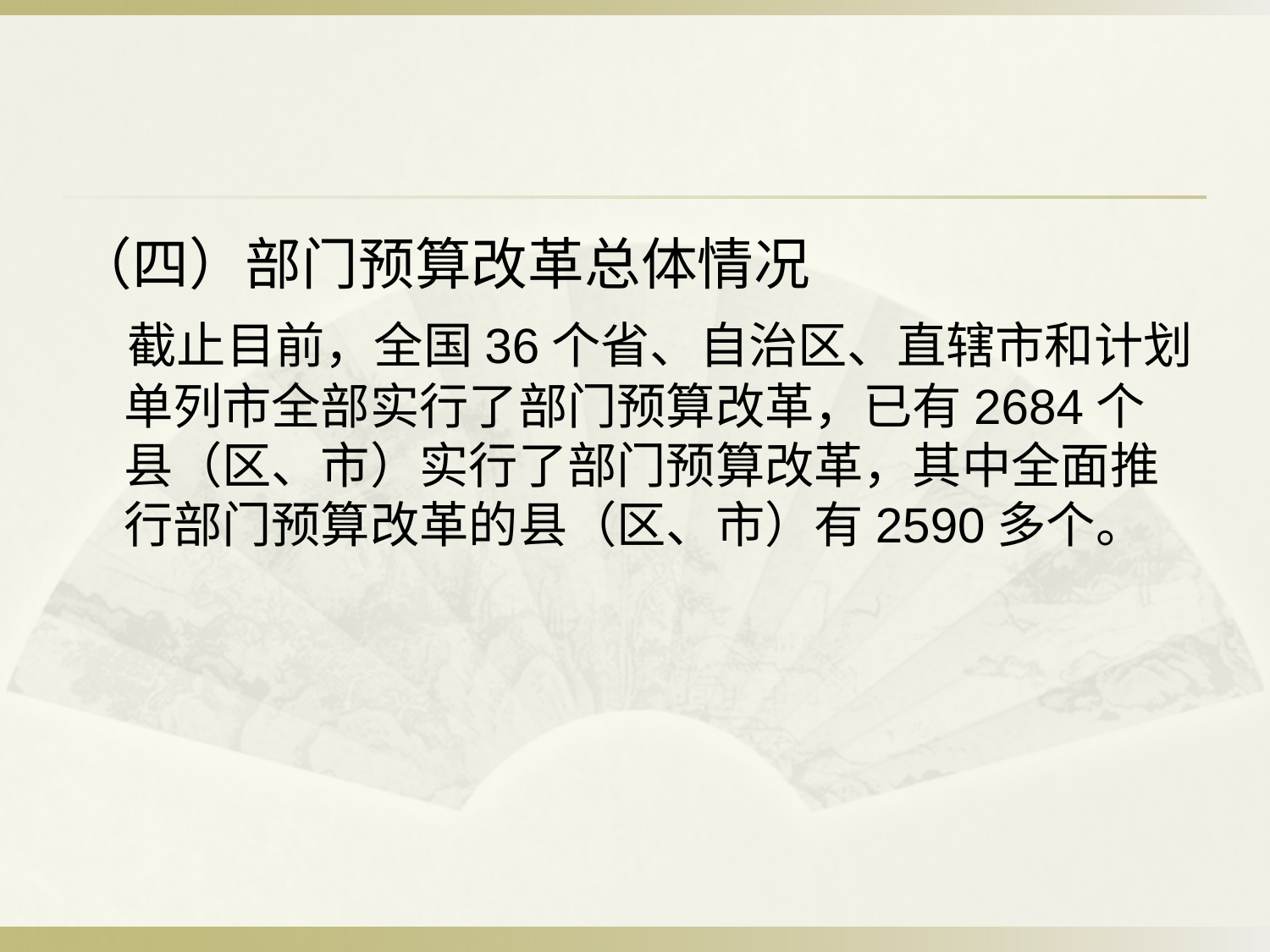

#
（四）部门预算改革总体情况
   截止目前，全国36个省、自治区、直辖市和计划单列市全部实行了部门预算改革，已有2684个县（区、市）实行了部门预算改革，其中全面推行部门预算改革的县（区、市）有2590多个。